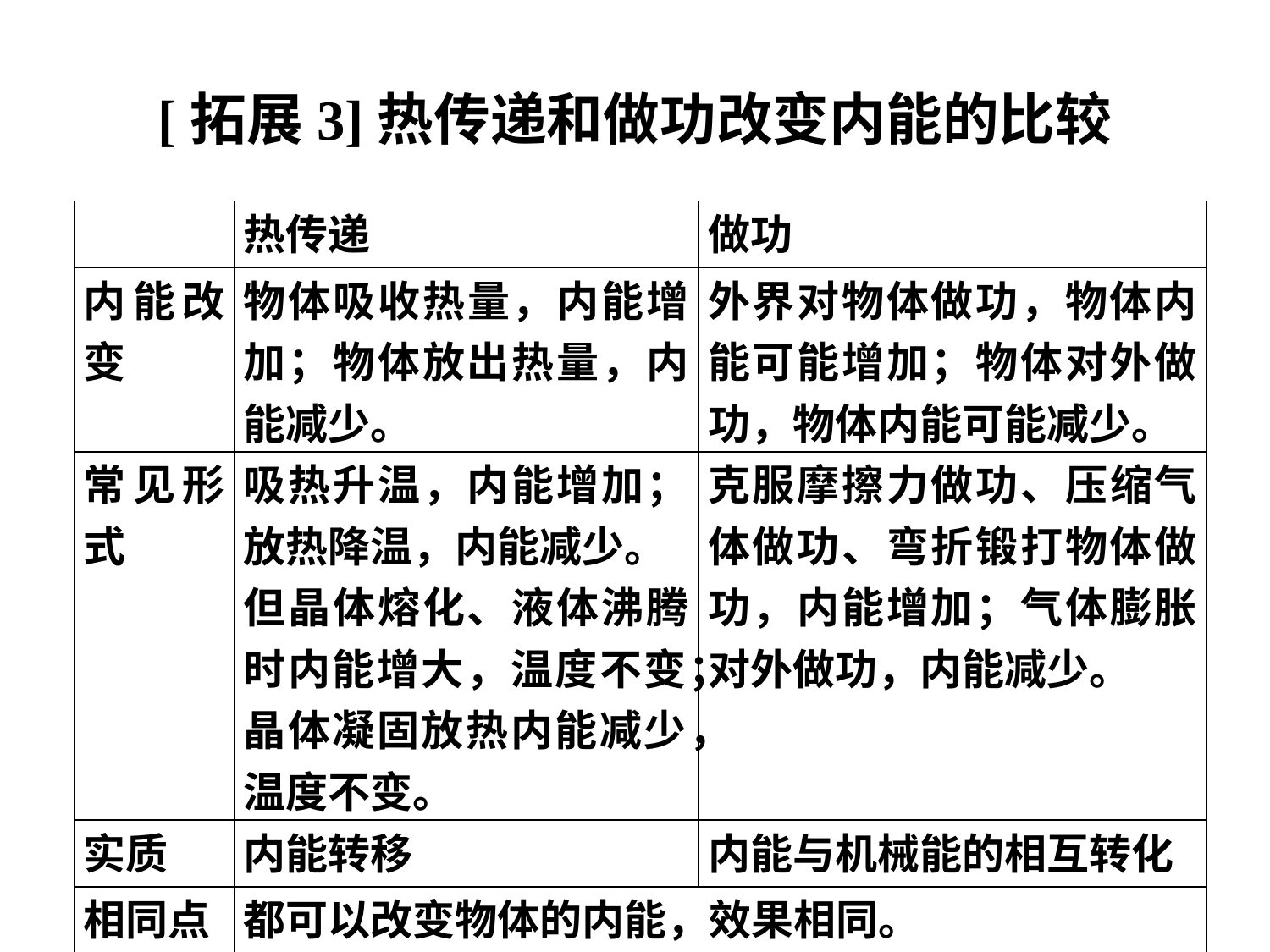

# [拓展3]热传递和做功改变内能的比较
|  | 热传递 | 做功 |
| --- | --- | --- |
| 内能改变 | 物体吸收热量，内能增加；物体放出热量，内能减少。 | 外界对物体做功，物体内能可能增加；物体对外做功，物体内能可能减少。 |
| 常见形式 | 吸热升温，内能增加；放热降温，内能减少。 但晶体熔化、液体沸腾时内能增大，温度不变；晶体凝固放热内能减少，温度不变。 | 克服摩擦力做功、压缩气体做功、弯折锻打物体做功，内能增加；气体膨胀对外做功，内能减少。 |
| 实质 | 内能转移 | 内能与机械能的相互转化 |
| 相同点 | 都可以改变物体的内能，效果相同。 |  |